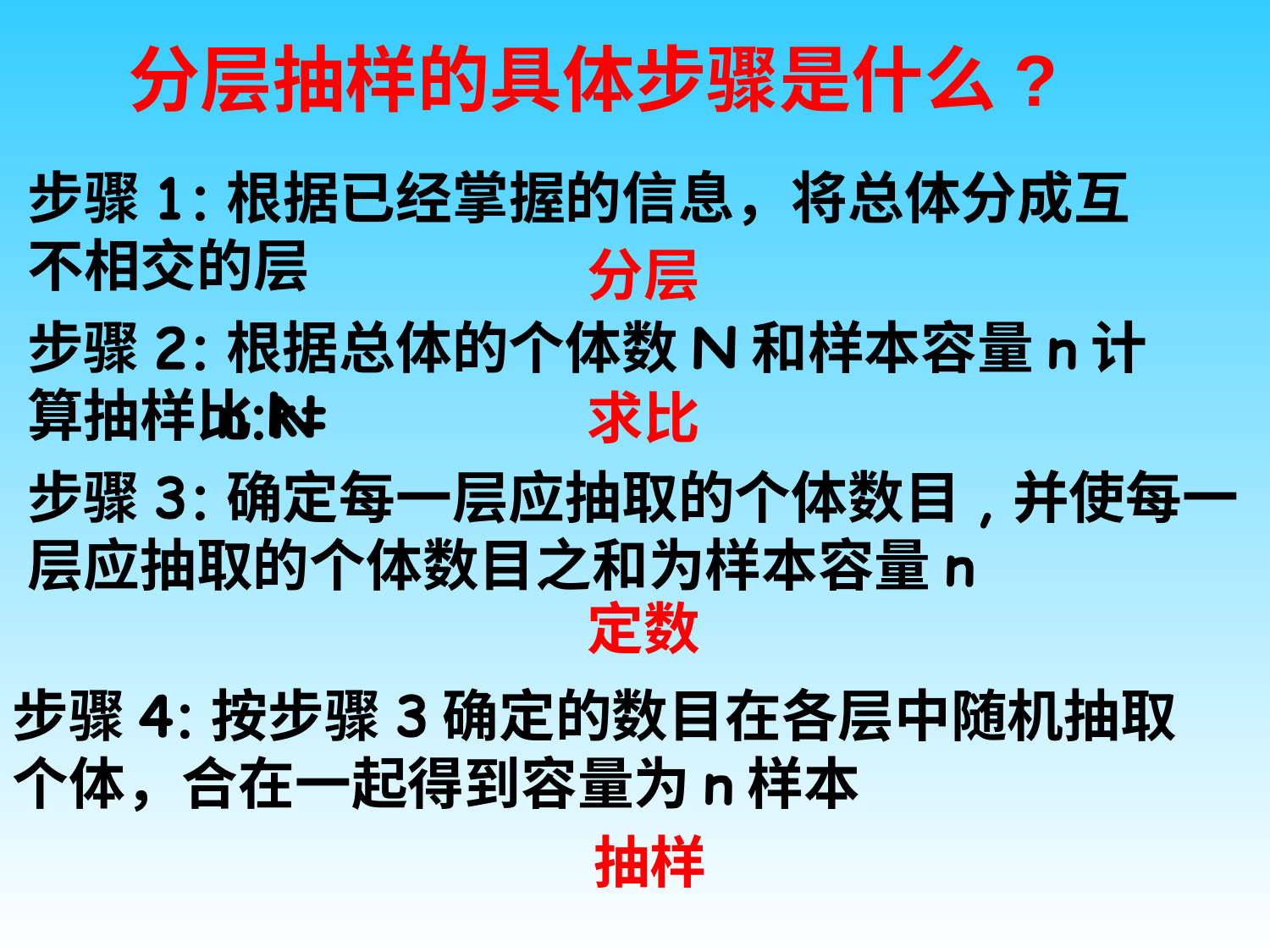

# 分层抽样的具体步骤是什么?
步骤1:根据已经掌握的信息，将总体分成互不相交的层

分层
步骤2:根据总体的个体数N和样本容量n计算抽样比k=
n:N
求比
步骤3:确定每一层应抽取的个体数目,并使每一层应抽取的个体数目之和为样本容量n
定数
步骤4:按步骤3确定的数目在各层中随机抽取个体，合在一起得到容量为n样本
抽样